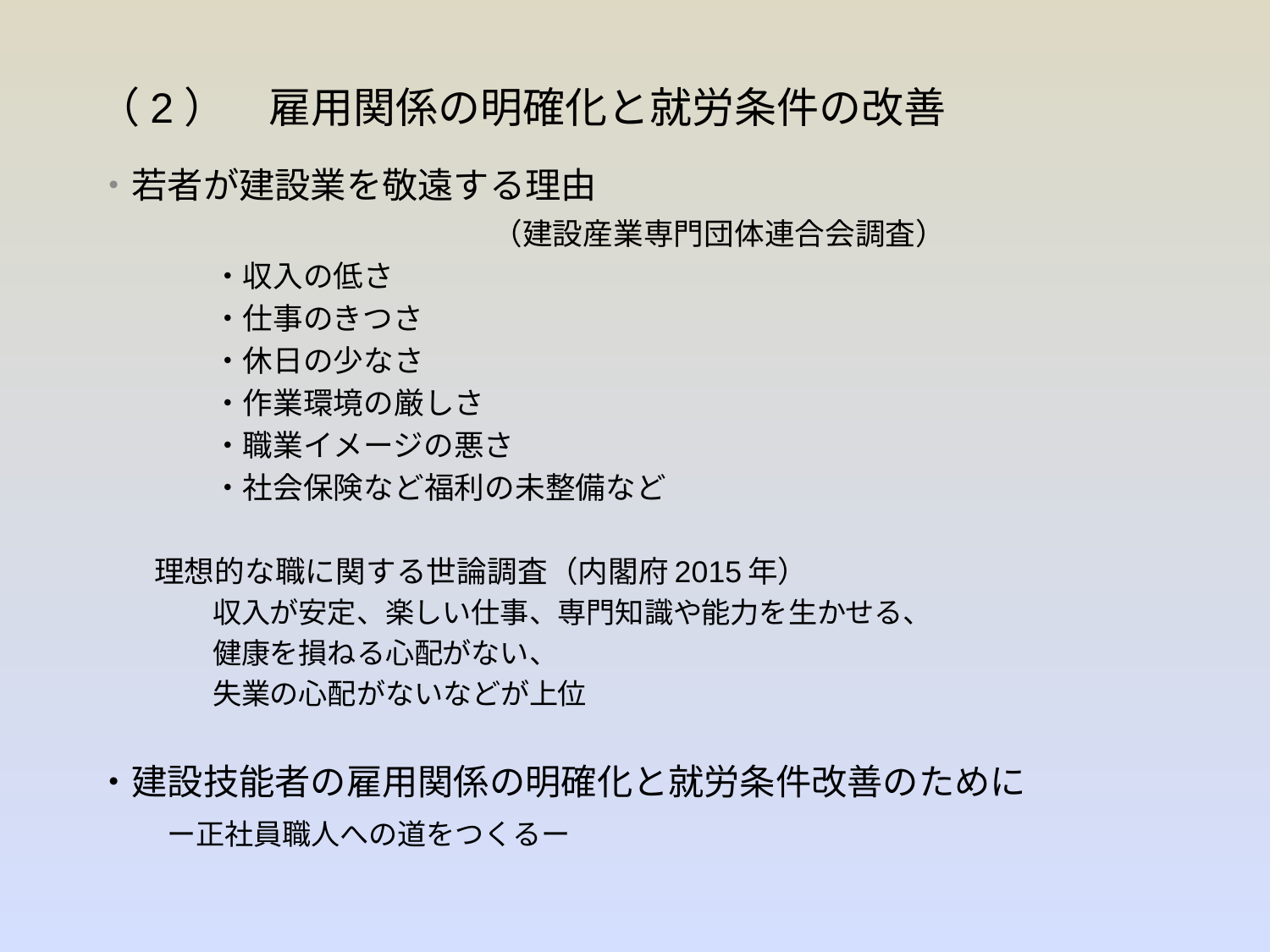

# （2）　雇用関係の明確化と就労条件の改善
・若者が建設業を敬遠する理由
　　　　　　　　　　　　（建設産業専門団体連合会調査）
・収入の低さ
・仕事のきつさ
・休日の少なさ
・作業環境の厳しさ
・職業イメージの悪さ
・社会保険など福利の未整備など

理想的な職に関する世論調査（内閣府2015年）
収入が安定、楽しい仕事、専門知識や能力を生かせる、
健康を損ねる心配がない、
失業の心配がないなどが上位

・建設技能者の雇用関係の明確化と就労条件改善のために
　　ー正社員職人への道をつくるー